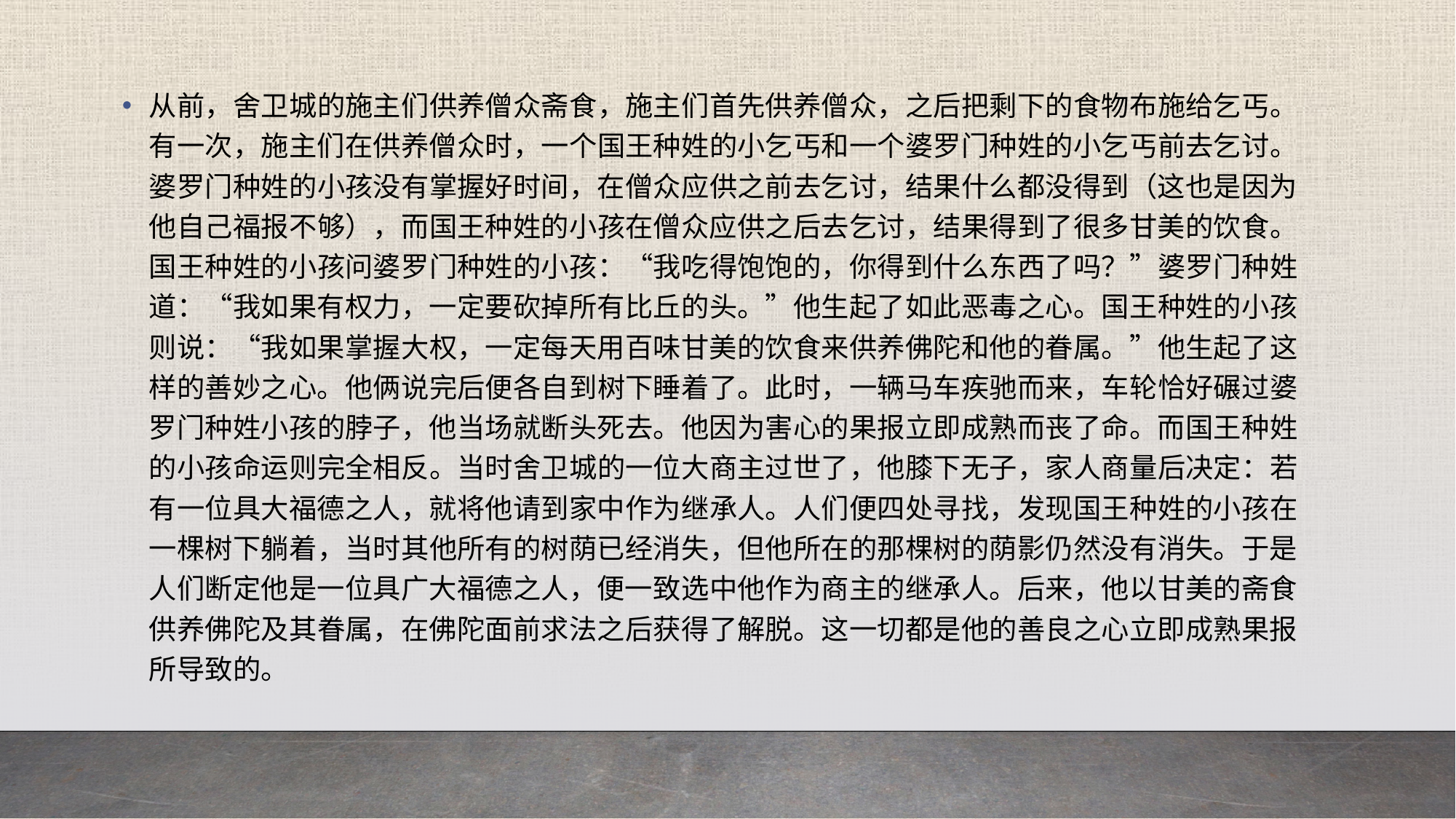

从前，舍卫城的施主们供养僧众斋食，施主们首先供养僧众，之后把剩下的食物布施给乞丐。有一次，施主们在供养僧众时，一个国王种姓的小乞丐和一个婆罗门种姓的小乞丐前去乞讨。婆罗门种姓的小孩没有掌握好时间，在僧众应供之前去乞讨，结果什么都没得到（这也是因为他自己福报不够），而国王种姓的小孩在僧众应供之后去乞讨，结果得到了很多甘美的饮食。国王种姓的小孩问婆罗门种姓的小孩：“我吃得饱饱的，你得到什么东西了吗？”婆罗门种姓道：“我如果有权力，一定要砍掉所有比丘的头。”他生起了如此恶毒之心。国王种姓的小孩则说：“我如果掌握大权，一定每天用百味甘美的饮食来供养佛陀和他的眷属。”他生起了这样的善妙之心。他俩说完后便各自到树下睡着了。此时，一辆马车疾驰而来，车轮恰好碾过婆罗门种姓小孩的脖子，他当场就断头死去。他因为害心的果报立即成熟而丧了命。而国王种姓的小孩命运则完全相反。当时舍卫城的一位大商主过世了，他膝下无子，家人商量后决定：若有一位具大福德之人，就将他请到家中作为继承人。人们便四处寻找，发现国王种姓的小孩在一棵树下躺着，当时其他所有的树荫已经消失，但他所在的那棵树的荫影仍然没有消失。于是人们断定他是一位具广大福德之人，便一致选中他作为商主的继承人。后来，他以甘美的斋食供养佛陀及其眷属，在佛陀面前求法之后获得了解脱。这一切都是他的善良之心立即成熟果报所导致的。